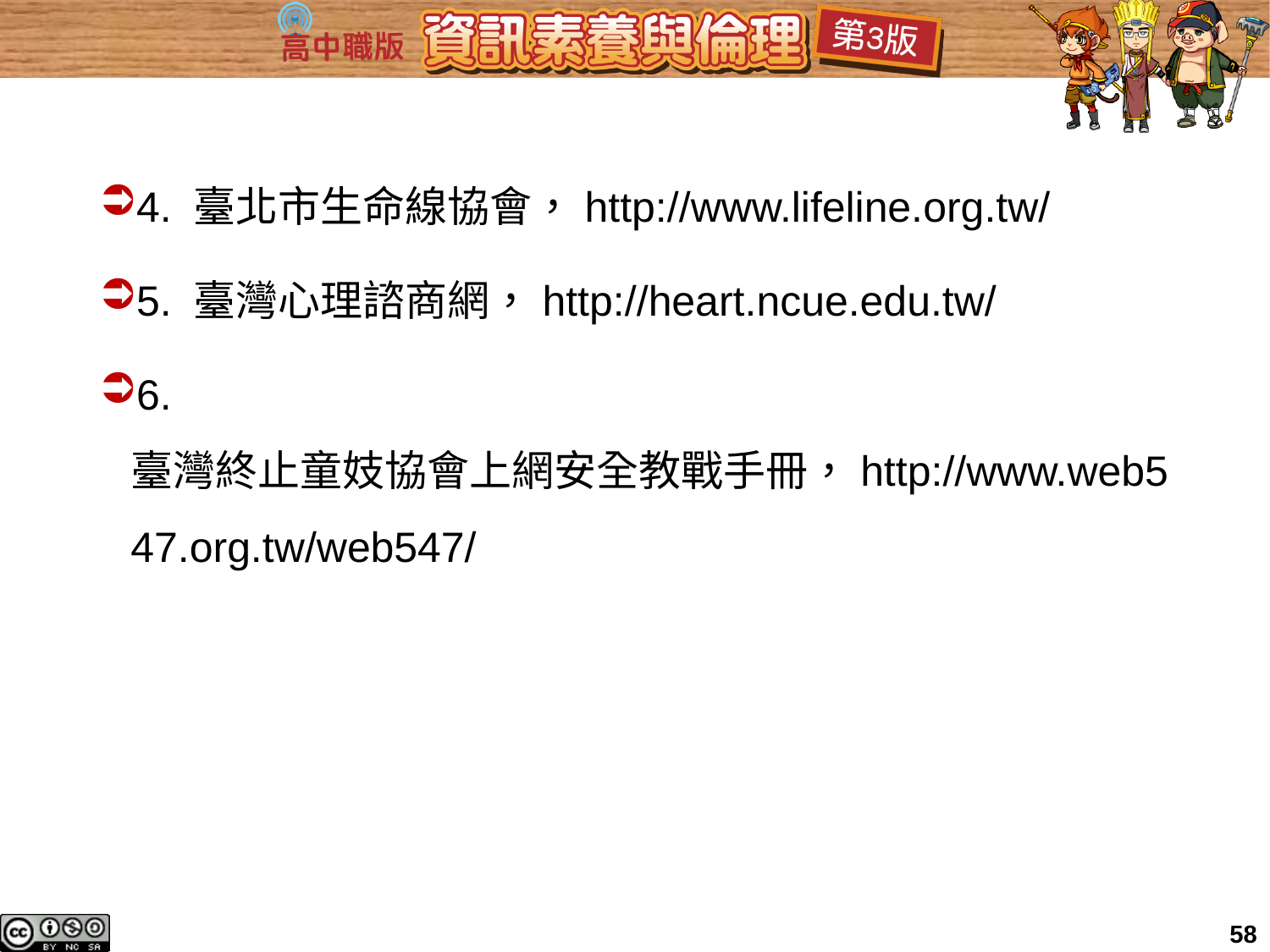

4. 臺北市生命線協會，http://www.lifeline.org.tw/
5. 臺灣心理諮商網，http://heart.ncue.edu.tw/
6. 臺灣終止童妓協會上網安全教戰手冊，http://www.web547.org.tw/web547/
58